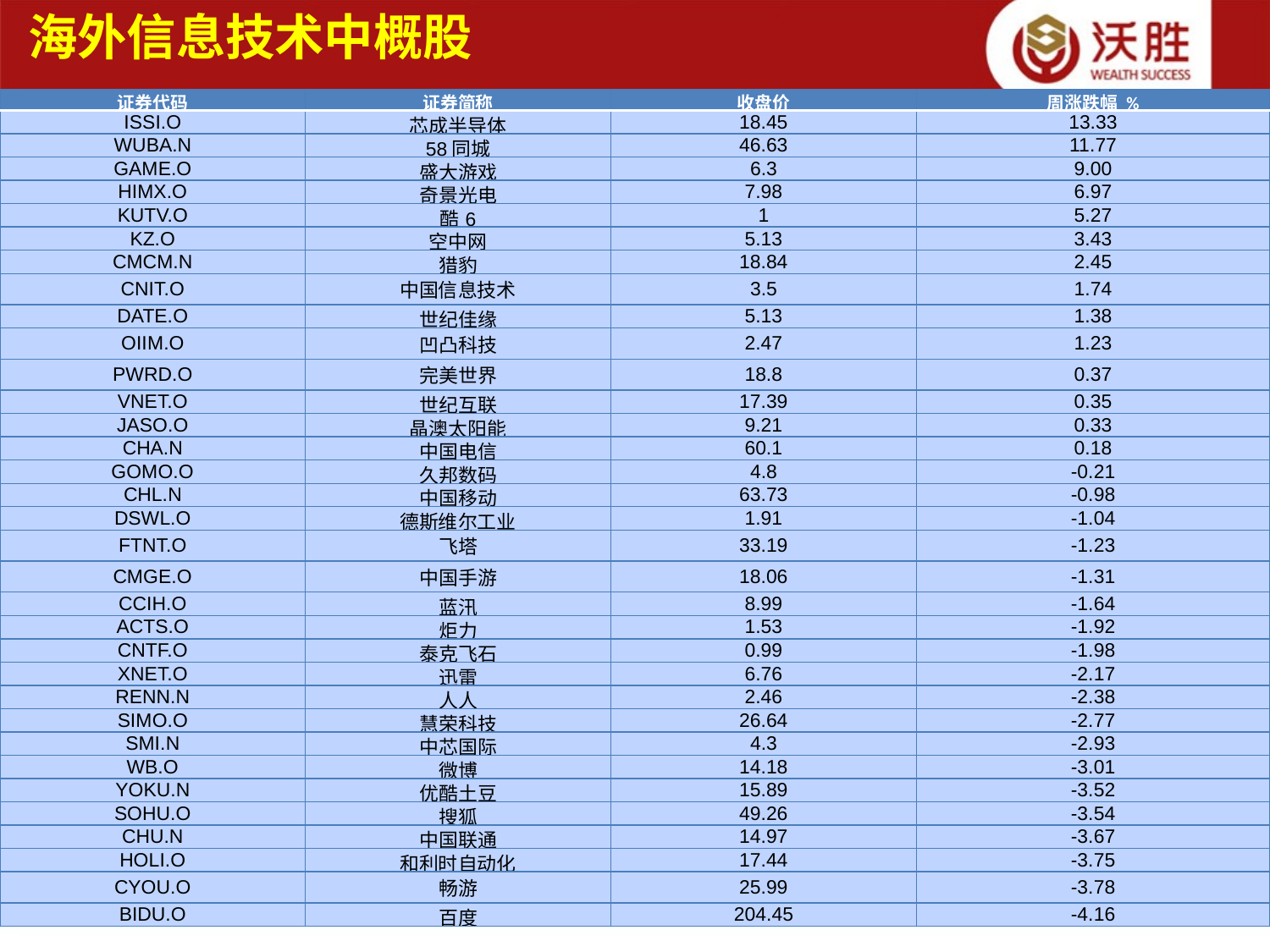

海外信息技术中概股
| 证券代码 | 证券简称 | 收盘价 | 周涨跌幅 % |
| --- | --- | --- | --- |
| ISSI.O | 芯成半导体 | 18.45 | 13.33 |
| WUBA.N | 58同城 | 46.63 | 11.77 |
| GAME.O | 盛大游戏 | 6.3 | 9.00 |
| HIMX.O | 奇景光电 | 7.98 | 6.97 |
| KUTV.O | 酷6 | 1 | 5.27 |
| KZ.O | 空中网 | 5.13 | 3.43 |
| CMCM.N | 猎豹 | 18.84 | 2.45 |
| CNIT.O | 中国信息技术 | 3.5 | 1.74 |
| DATE.O | 世纪佳缘 | 5.13 | 1.38 |
| OIIM.O | 凹凸科技 | 2.47 | 1.23 |
| PWRD.O | 完美世界 | 18.8 | 0.37 |
| VNET.O | 世纪互联 | 17.39 | 0.35 |
| JASO.O | 晶澳太阳能 | 9.21 | 0.33 |
| CHA.N | 中国电信 | 60.1 | 0.18 |
| GOMO.O | 久邦数码 | 4.8 | -0.21 |
| CHL.N | 中国移动 | 63.73 | -0.98 |
| DSWL.O | 德斯维尔工业 | 1.91 | -1.04 |
| FTNT.O | 飞塔 | 33.19 | -1.23 |
| CMGE.O | 中国手游 | 18.06 | -1.31 |
| CCIH.O | 蓝汛 | 8.99 | -1.64 |
| ACTS.O | 炬力 | 1.53 | -1.92 |
| CNTF.O | 泰克飞石 | 0.99 | -1.98 |
| XNET.O | 迅雷 | 6.76 | -2.17 |
| RENN.N | 人人 | 2.46 | -2.38 |
| SIMO.O | 慧荣科技 | 26.64 | -2.77 |
| SMI.N | 中芯国际 | 4.3 | -2.93 |
| WB.O | 微博 | 14.18 | -3.01 |
| YOKU.N | 优酷土豆 | 15.89 | -3.52 |
| SOHU.O | 搜狐 | 49.26 | -3.54 |
| CHU.N | 中国联通 | 14.97 | -3.67 |
| HOLI.O | 和利时自动化 | 17.44 | -3.75 |
| CYOU.O | 畅游 | 25.99 | -3.78 |
| BIDU.O | 百度 | 204.45 | -4.16 |
18